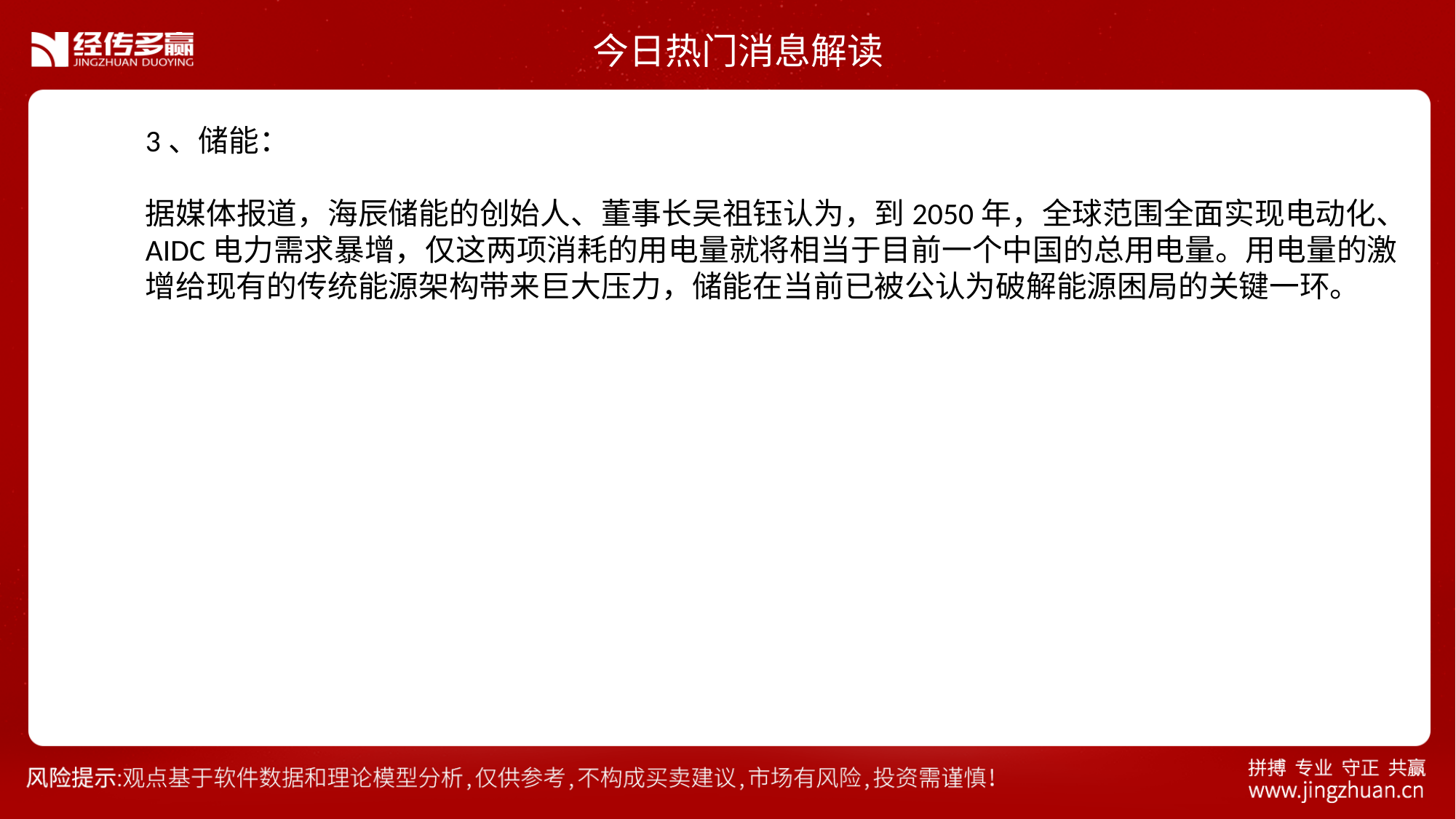

今日热门消息解读
3、储能：

据媒体报道，海辰储能的创始人、董事长吴祖钰认为，到2050年，全球范围全面实现电动化、AIDC电力需求暴增，仅这两项消耗的用电量就将相当于目前一个中国的总用电量。用电量的激增给现有的传统能源架构带来巨大压力，储能在当前已被公认为破解能源困局的关键一环。